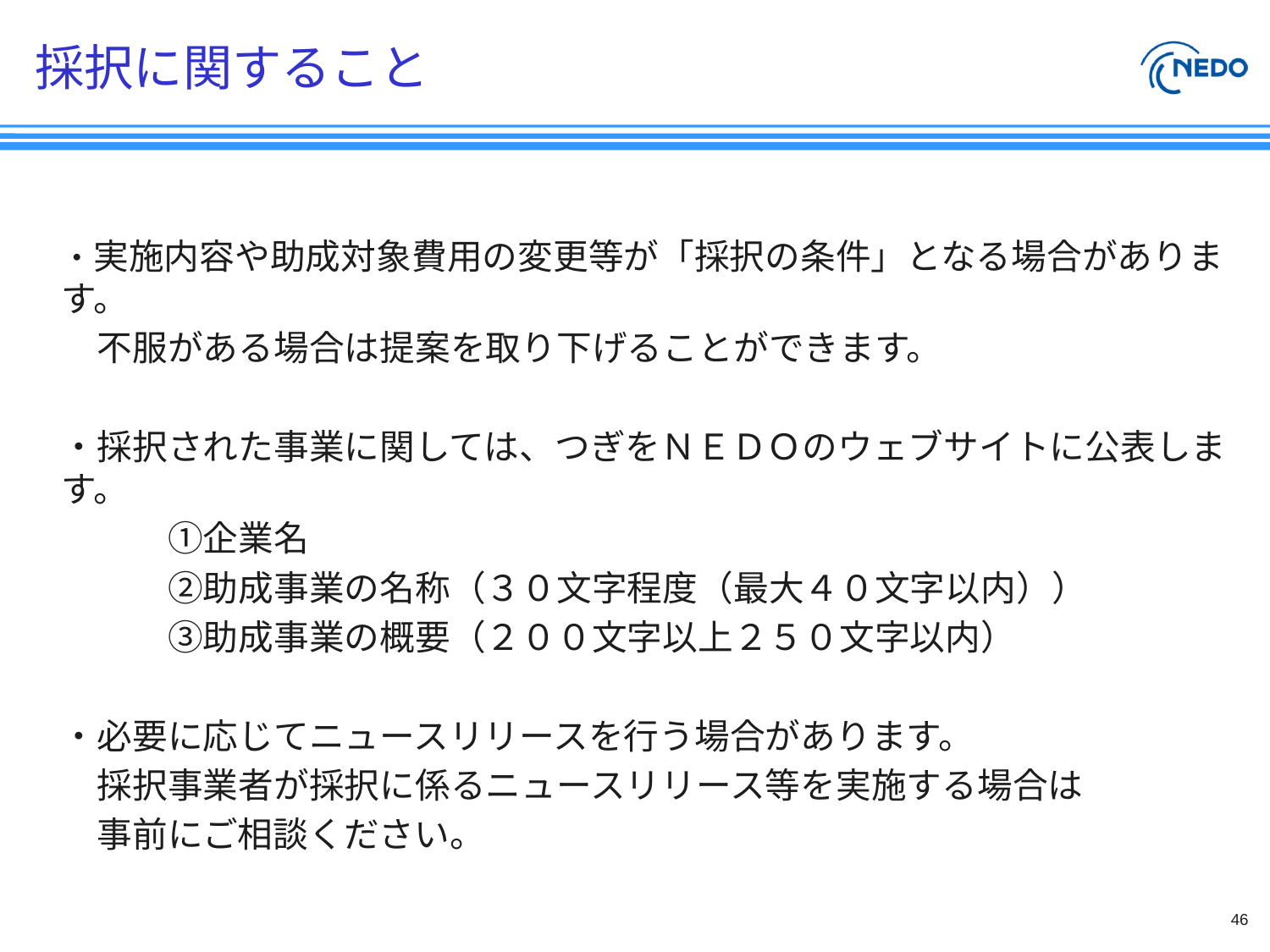

# 採択に関すること

・実施内容や助成対象費用の変更等が「採択の条件」となる場合があります。
　不服がある場合は提案を取り下げることができます。

・採択された事業に関しては、つぎをＮＥＤＯのウェブサイトに公表します。
　　　①企業名
　　　②助成事業の名称（３０文字程度（最大４０文字以内））
　　　③助成事業の概要（２００文字以上２５０文字以内）

・必要に応じてニュースリリースを行う場合があります。
　採択事業者が採択に係るニュースリリース等を実施する場合は
　事前にご相談ください。

46